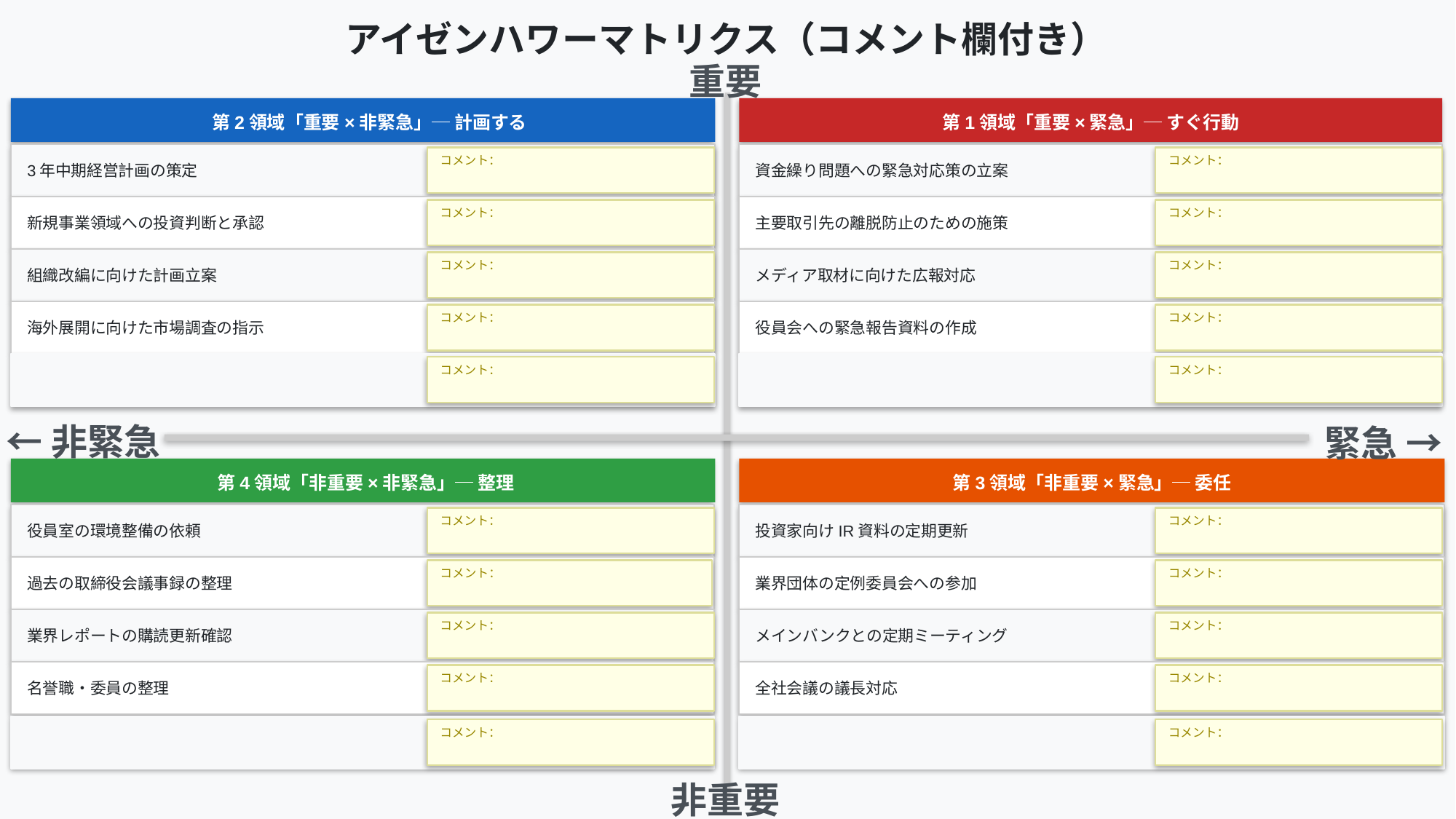

アイゼンハワーマトリクス（コメント欄付き）
重要

第2領域「重要×非緊急」─ 計画する
第1領域「重要×緊急」─ すぐ行動

コメント：

コメント：
3年中期経営計画の策定
資金繰り問題への緊急対応策の立案

コメント：

コメント：
新規事業領域への投資判断と承認
主要取引先の離脱防止のための施策

コメント：

コメント：
組織改編に向けた計画立案
メディア取材に向けた広報対応

コメント：

コメント：
海外展開に向けた市場調査の指示
役員会への緊急報告資料の作成

コメント：
コメント：

←非緊急
緊急 →

第4領域「非重要×非緊急」─ 整理
第3領域「非重要×緊急」─ 委任

コメント：

コメント：
役員室の環境整備の依頼
投資家向けIR資料の定期更新

コメント：

コメント：
過去の取締役会議事録の整理
業界団体の定例委員会への参加

コメント：

コメント：
業界レポートの購読更新確認
メインバンクとの定期ミーティング

コメント：

コメント：
名誉職・委員の整理
全社会議の議長対応

コメント：

コメント：

非重要